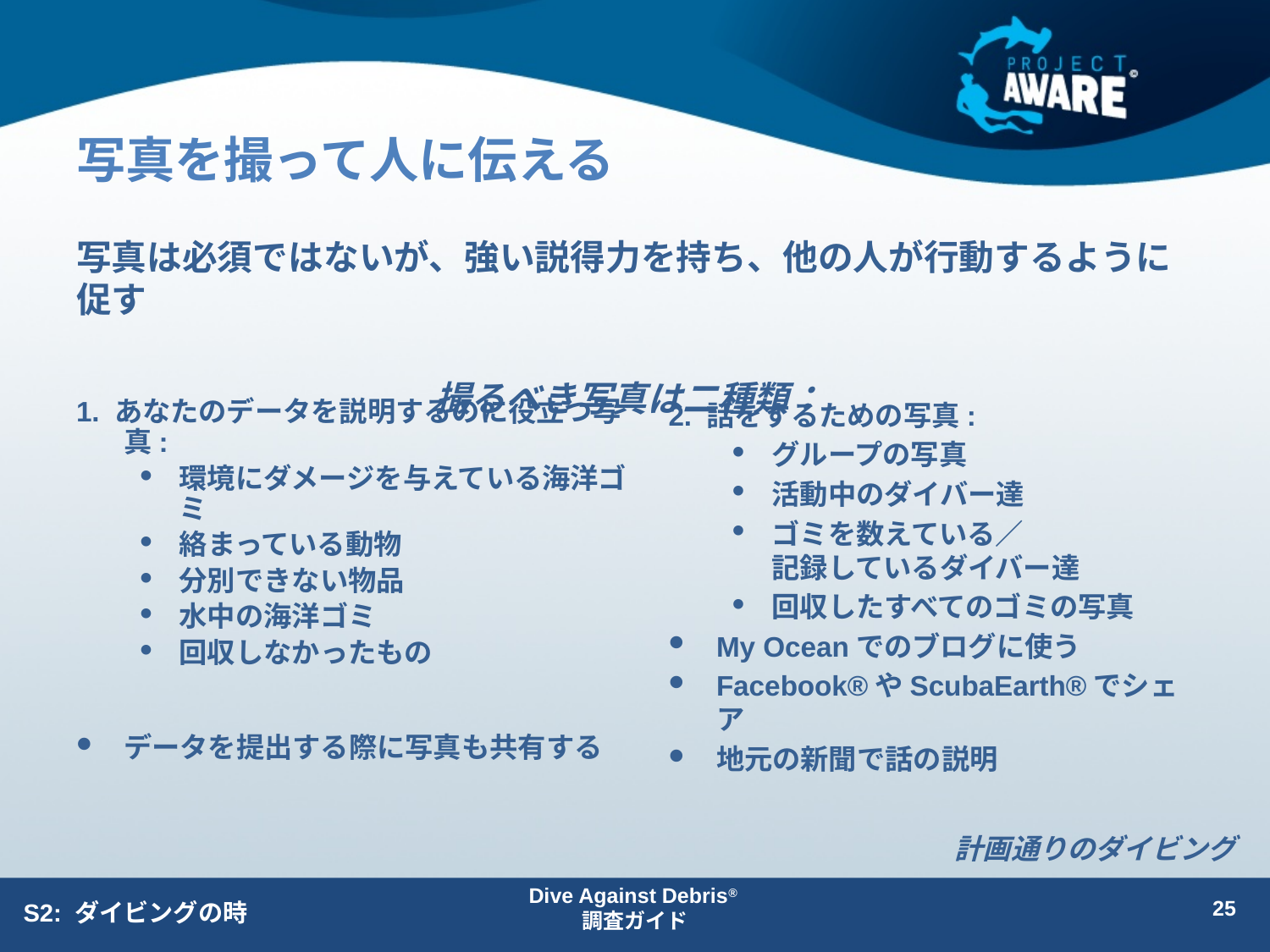

# 写真を撮って人に伝える
写真は必須ではないが、強い説得力を持ち、他の人が行動するように促す

撮るべき写真は二種類：
1. あなたのデータを説明するのに役立つ写真:
環境にダメージを与えている海洋ゴミ
絡まっている動物
分別できない物品
水中の海洋ゴミ
回収しなかったもの

データを提出する際に写真も共有する
2. 話をするための写真:
グループの写真
活動中のダイバー達
ゴミを数えている／
記録しているダイバー達
回収したすべてのゴミの写真
My Oceanでのブログに使う
Facebook®やScubaEarth®でシェア
地元の新聞で話の説明
計画通りのダイビング
Dive Against Debris®
調査ガイド
25
S2: ダイビングの時